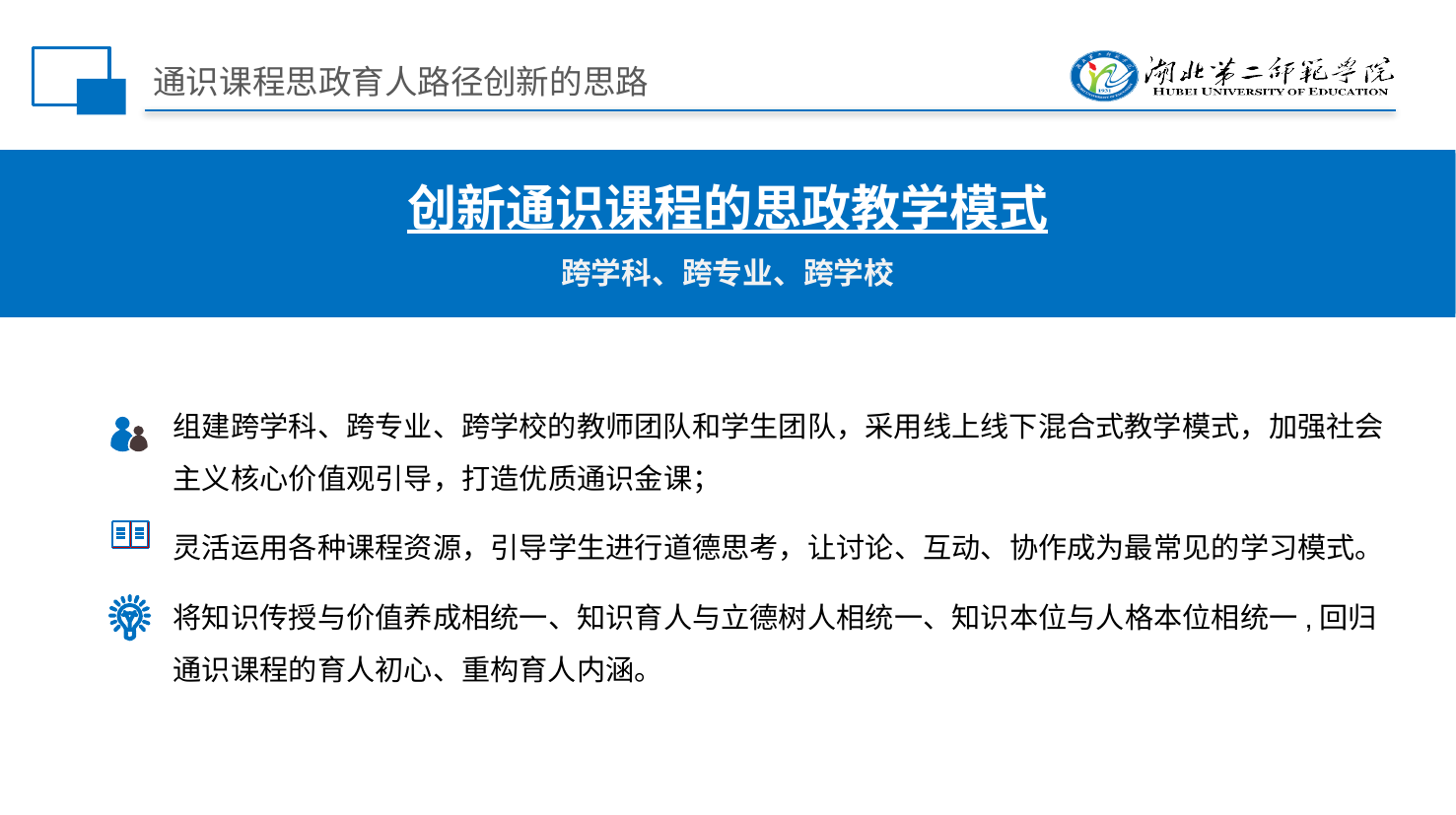

# 通识课程思政育人路径创新的思路
创新通识课程的思政教学模式
跨学科、跨专业、跨学校
组建跨学科、跨专业、跨学校的教师团队和学生团队，采用线上线下混合式教学模式，加强社会主义核心价值观引导，打造优质通识金课；
灵活运用各种课程资源，引导学生进行道德思考，让讨论、互动、协作成为最常见的学习模式。
将知识传授与价值养成相统一、知识育人与立德树人相统一、知识本位与人格本位相统一,回归通识课程的育人初心、重构育人内涵。